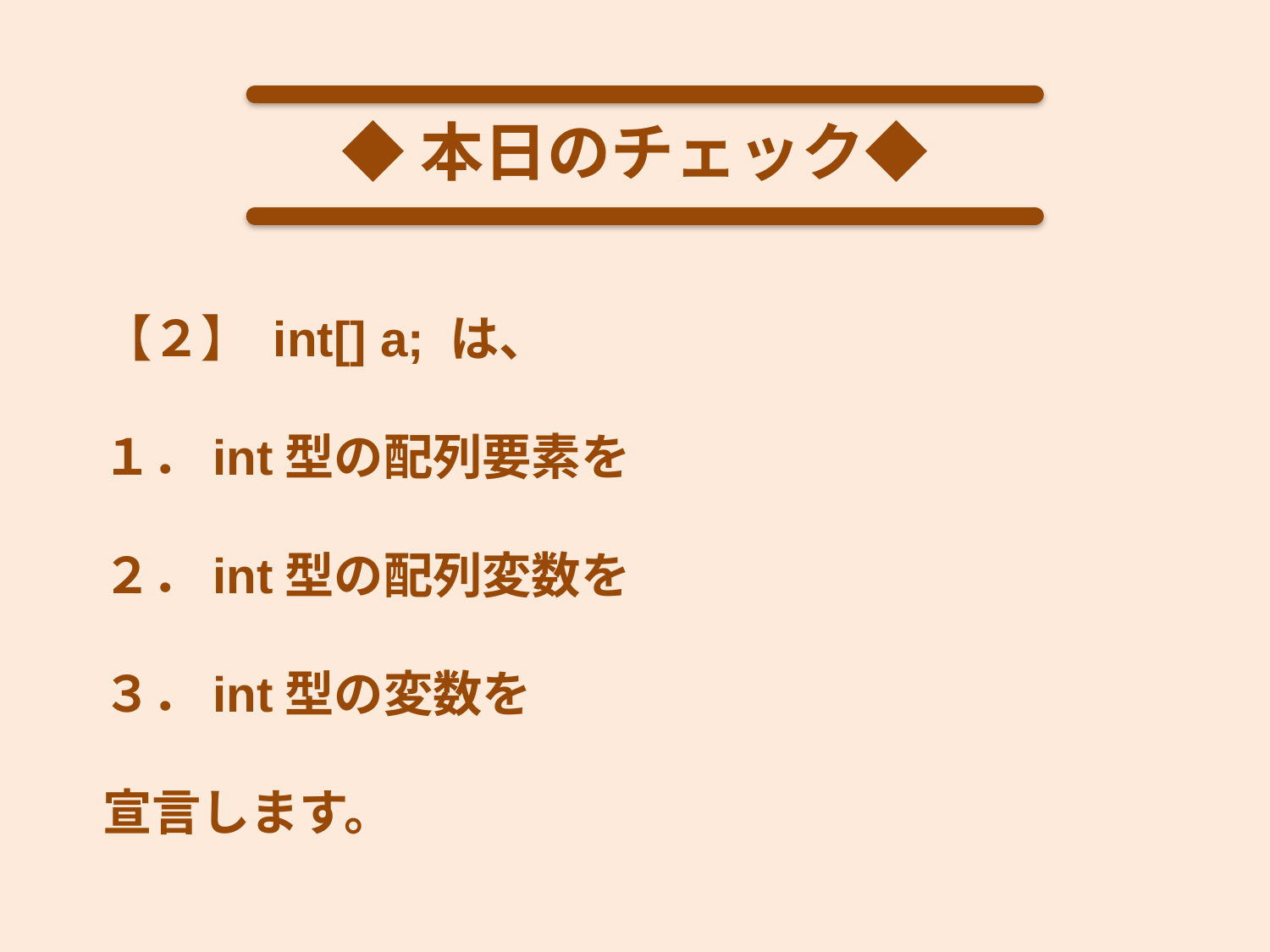

◆本日のチェック◆

【２】 int[] a; は、

１．int型の配列要素を

２．int型の配列変数を

３．int型の変数を

宣言します。